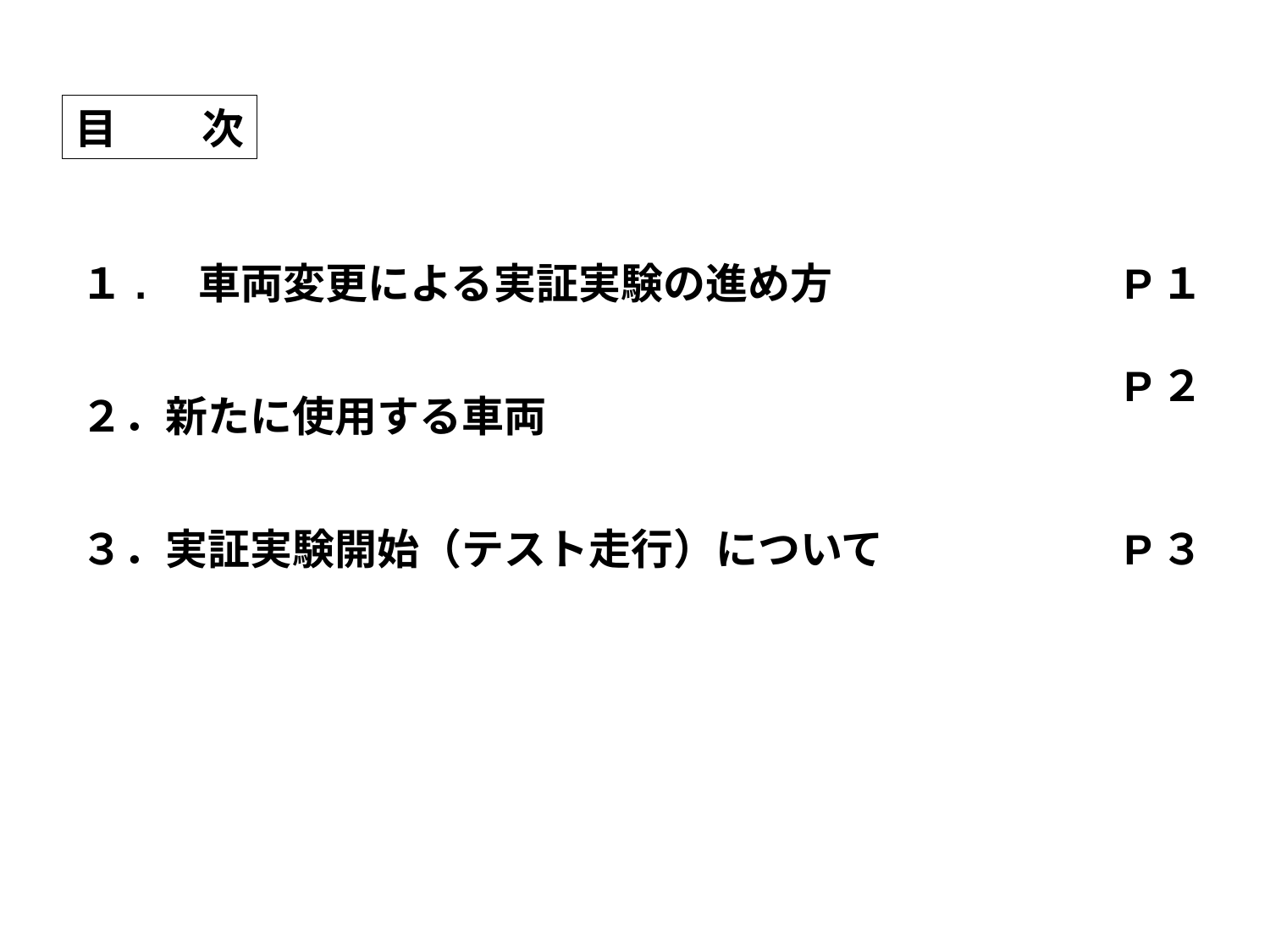

目　　次
| １.　車両変更による実証実験の進め方 | P１ |
| --- | --- |
| ２．新たに使用する車両 | P２ |
| ３．実証実験開始（テスト走行）について | P３ |